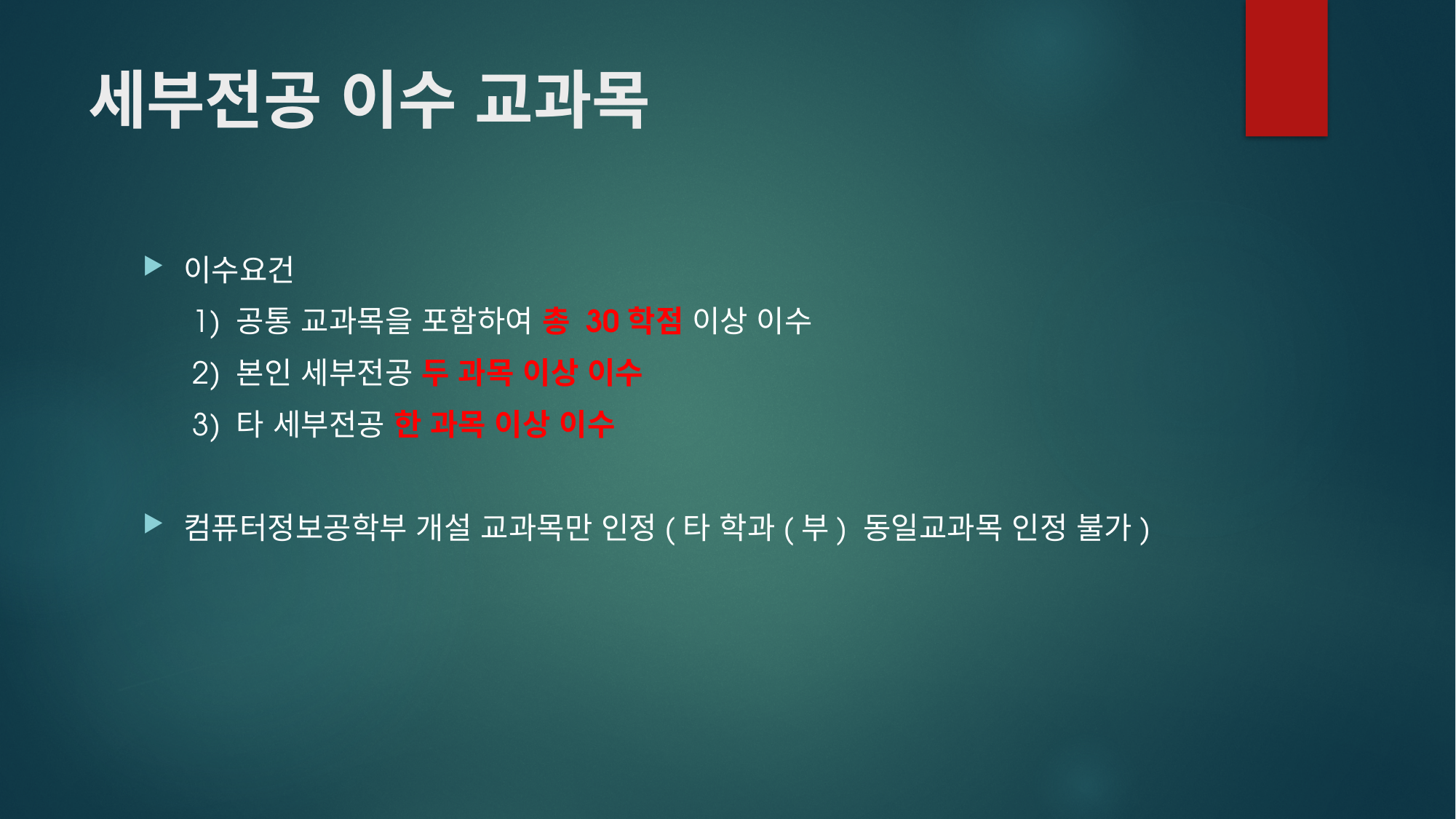

# 세부전공 이수 교과목
이수요건
      1) 공통 교과목을 포함하여 총 30학점 이상 이수
      2) 본인 세부전공 두 과목 이상 이수
      3) 타 세부전공 한 과목 이상 이수

컴퓨터정보공학부 개설 교과목만 인정(타 학과(부) 동일교과목 인정 불가)